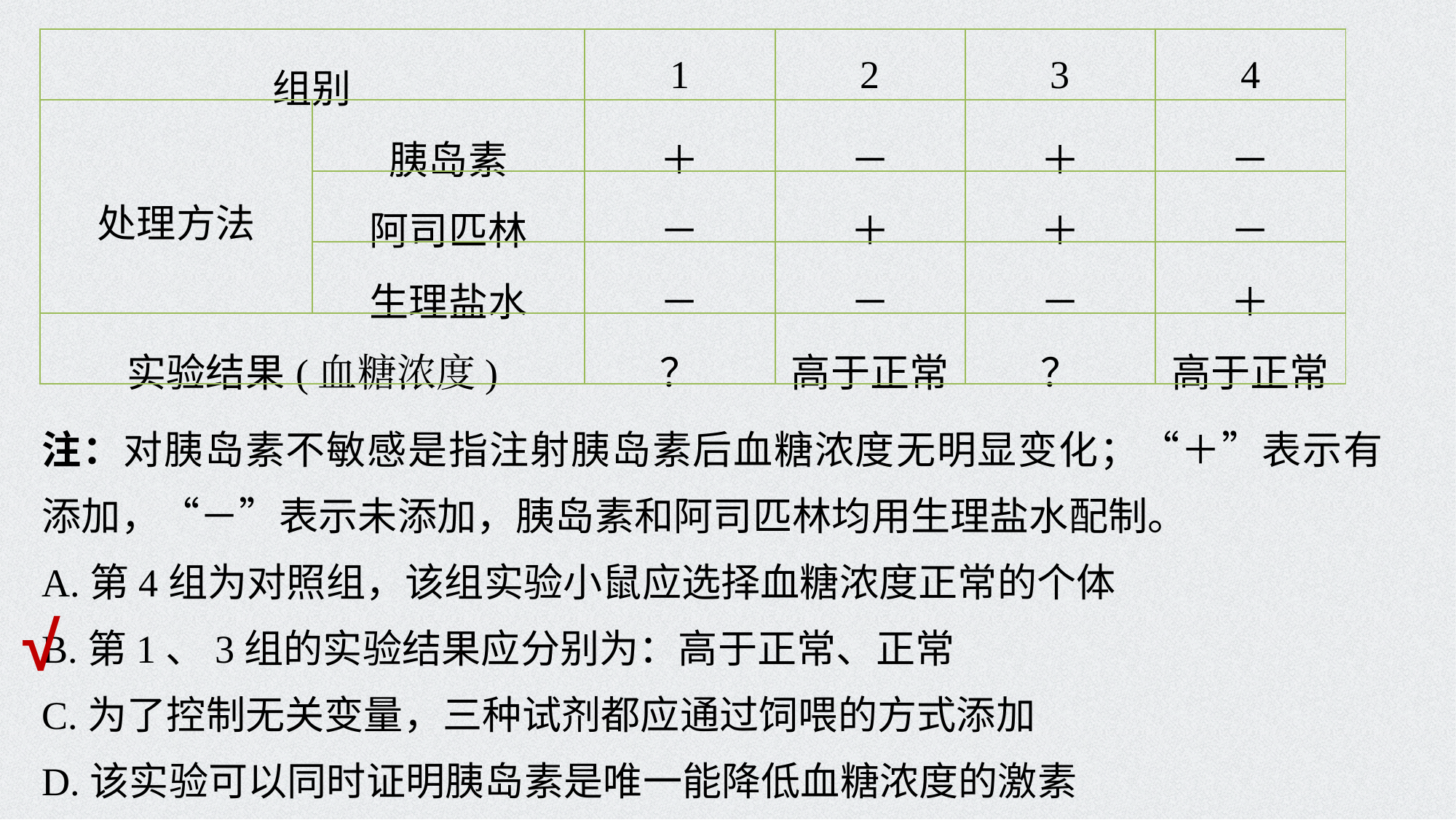

| 组别 |  | 1 | 2 | 3 | 4 |
| --- | --- | --- | --- | --- | --- |
| 处理方法 | 胰岛素 | ＋ | － | ＋ | － |
|  | 阿司匹林 | － | ＋ | ＋ | － |
|  | 生理盐水 | － | － | － | ＋ |
| 实验结果(血糖浓度) |  | ？ | 高于正常 | ？ | 高于正常 |
注：对胰岛素不敏感是指注射胰岛素后血糖浓度无明显变化；“＋”表示有添加，“－”表示未添加，胰岛素和阿司匹林均用生理盐水配制。
A.第4组为对照组，该组实验小鼠应选择血糖浓度正常的个体
B.第1、3组的实验结果应分别为：高于正常、正常
C.为了控制无关变量，三种试剂都应通过饲喂的方式添加
D.该实验可以同时证明胰岛素是唯一能降低血糖浓度的激素
√